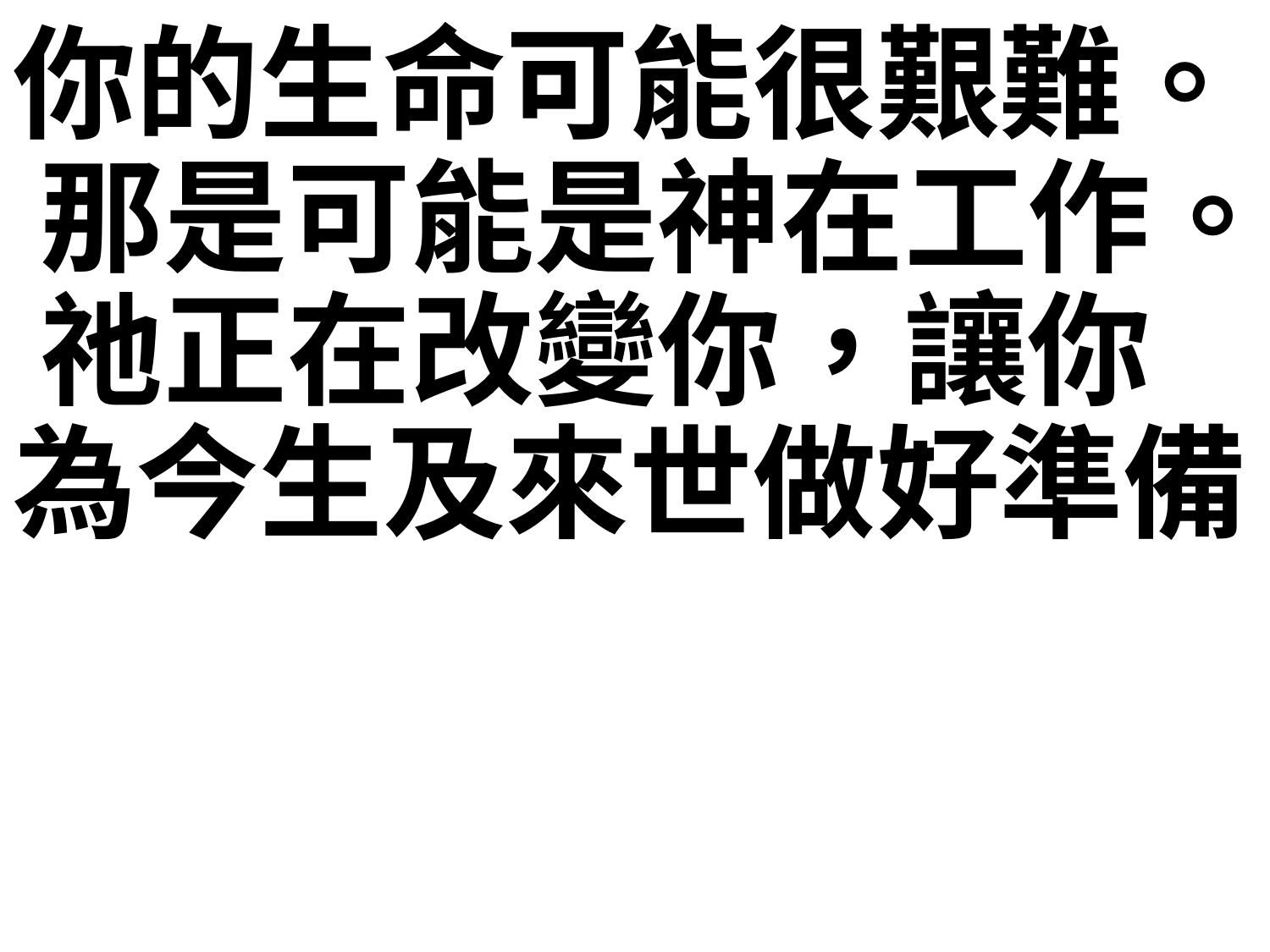

你的生命可能很艱難。  那是可能是神在工作。 祂正在改變你，讓你為今生及來世做好準備。